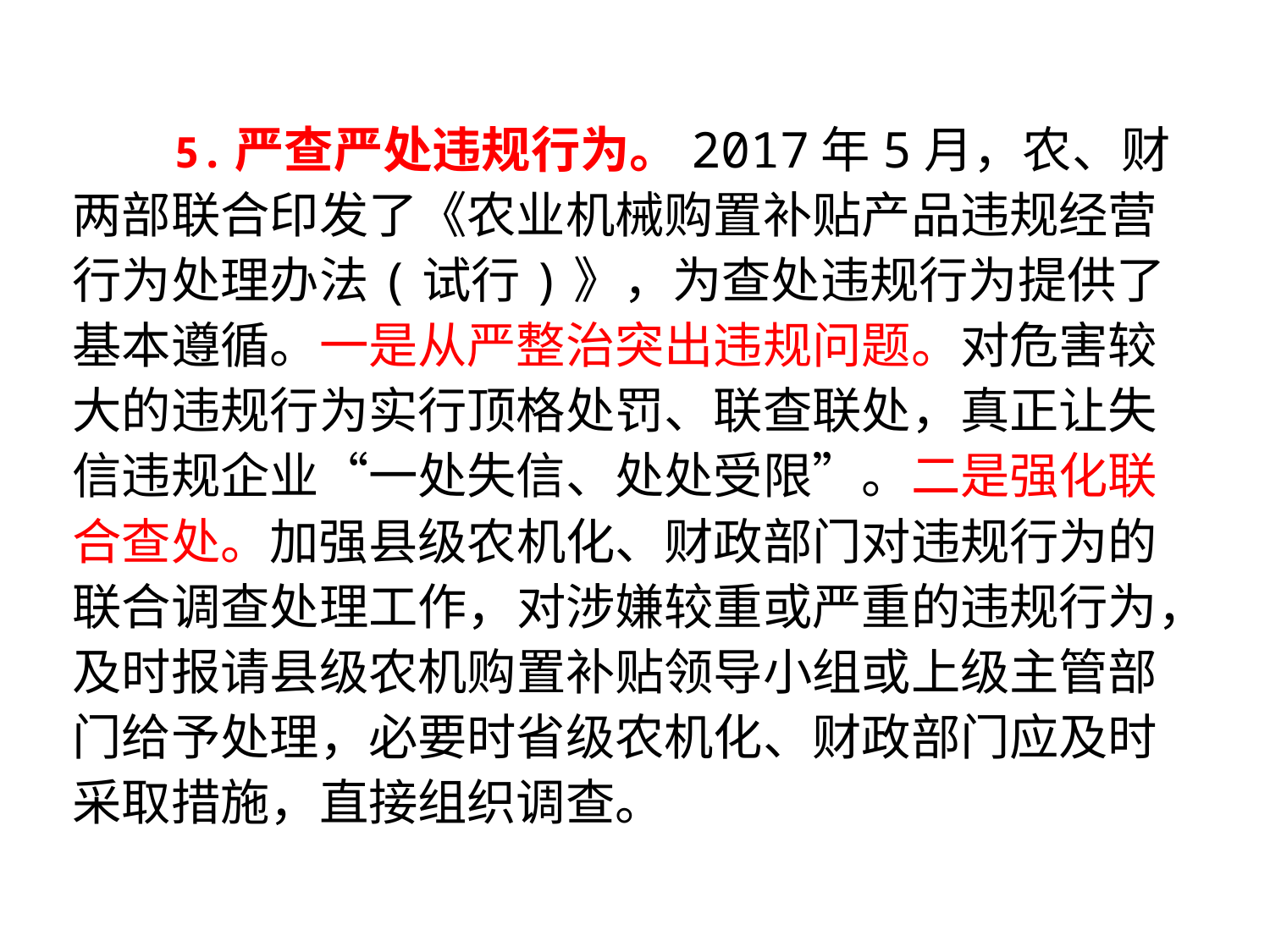

# 5.严查严处违规行为。2017年5月，农、财两部联合印发了《农业机械购置补贴产品违规经营行为处理办法(试行)》，为查处违规行为提供了基本遵循。一是从严整治突出违规问题。对危害较大的违规行为实行顶格处罚、联查联处，真正让失信违规企业“一处失信、处处受限”。二是强化联合查处。加强县级农机化、财政部门对违规行为的联合调查处理工作，对涉嫌较重或严重的违规行为，及时报请县级农机购置补贴领导小组或上级主管部门给予处理，必要时省级农机化、财政部门应及时采取措施，直接组织调查。